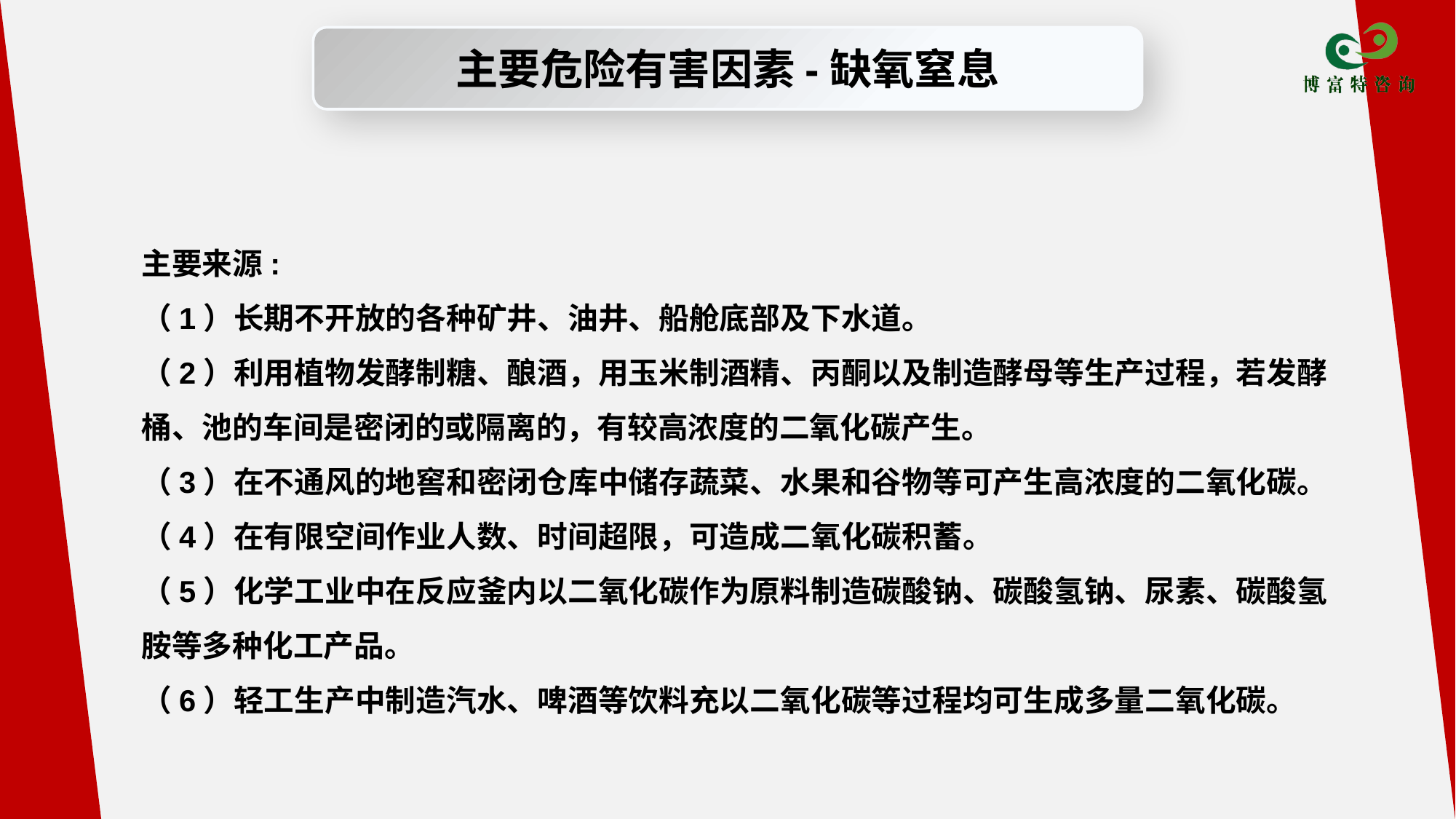

主要危险有害因素-缺氧窒息
主要来源:
（1）长期不开放的各种矿井、油井、船舱底部及下水道。
（2）利用植物发酵制糖、酿酒，用玉米制酒精、丙酮以及制造酵母等生产过程，若发酵桶、池的车间是密闭的或隔离的，有较高浓度的二氧化碳产生。
（3）在不通风的地窖和密闭仓库中储存蔬菜、水果和谷物等可产生高浓度的二氧化碳。
（4）在有限空间作业人数、时间超限，可造成二氧化碳积蓄。
（5）化学工业中在反应釜内以二氧化碳作为原料制造碳酸钠、碳酸氢钠、尿素、碳酸氢胺等多种化工产品。
（6）轻工生产中制造汽水、啤酒等饮料充以二氧化碳等过程均可生成多量二氧化碳。